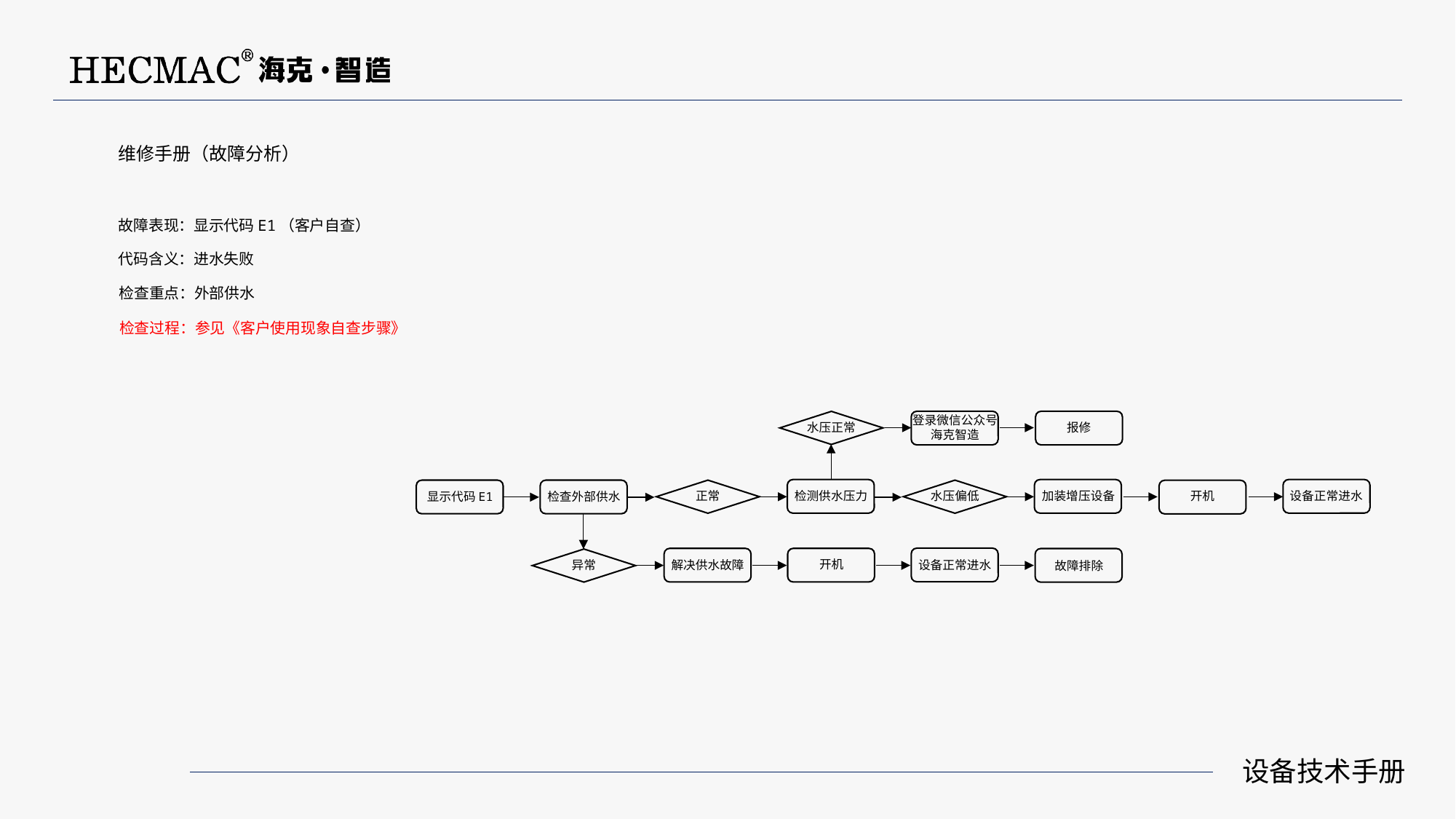

维修手册（故障分析）
故障表现：显示代码E1（客户自查）
代码含义：进水失败
检查重点：外部供水
检查过程：参见《客户使用现象自查步骤》
登录微信公众号
海克智造

水压正常
报修

设备正常进水
正常
水压偏低
检测供水压力
加装增压设备
开机
检查外部供水
显示代码E1

开机
设备正常进水
异常
解决供水故障
故障排除